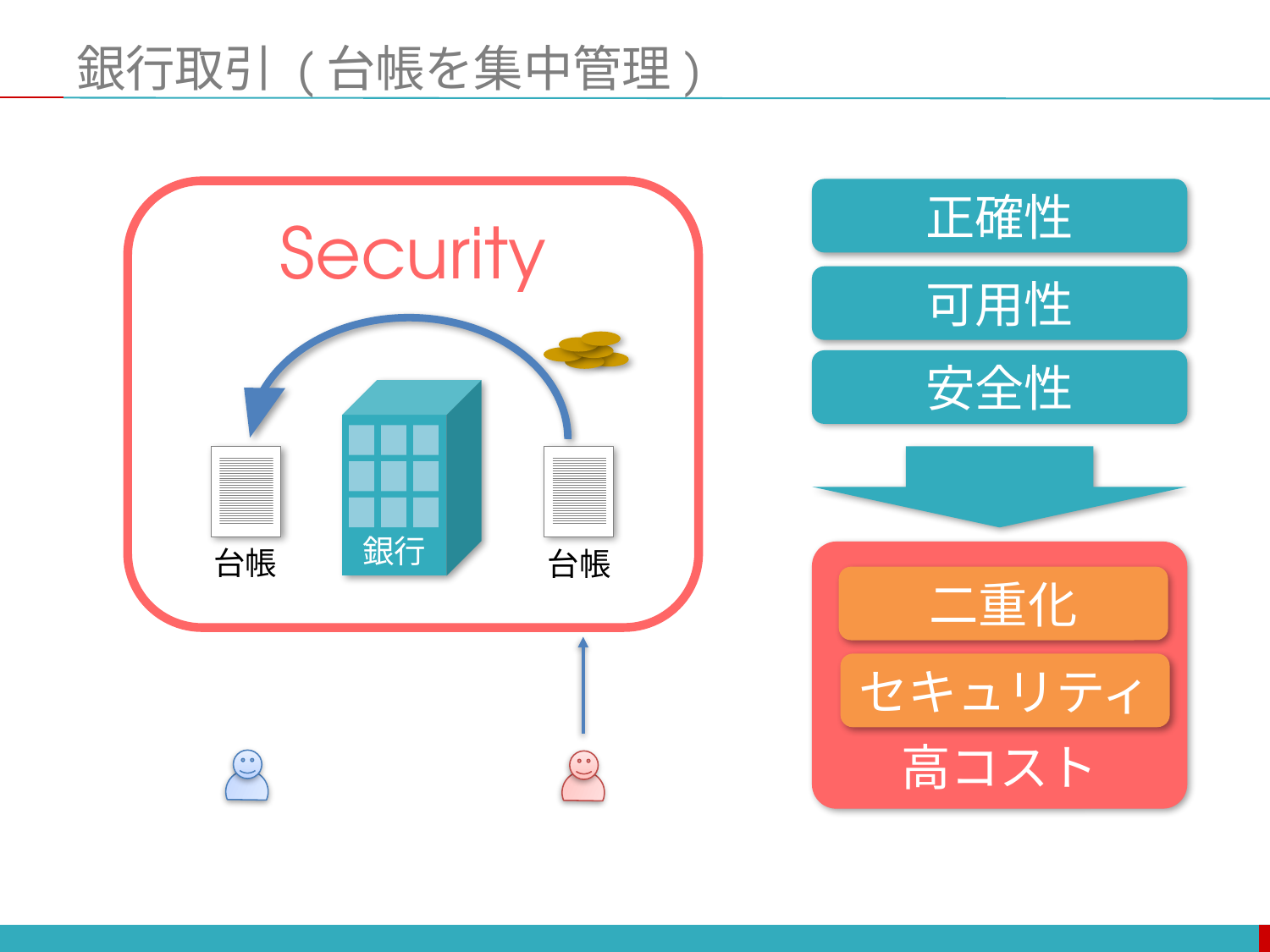

# 銀行取引 (台帳を集中管理)
正確性
Security
可用性

安全性
銀行

台帳
台帳
高コスト
二重化
セキュリティ